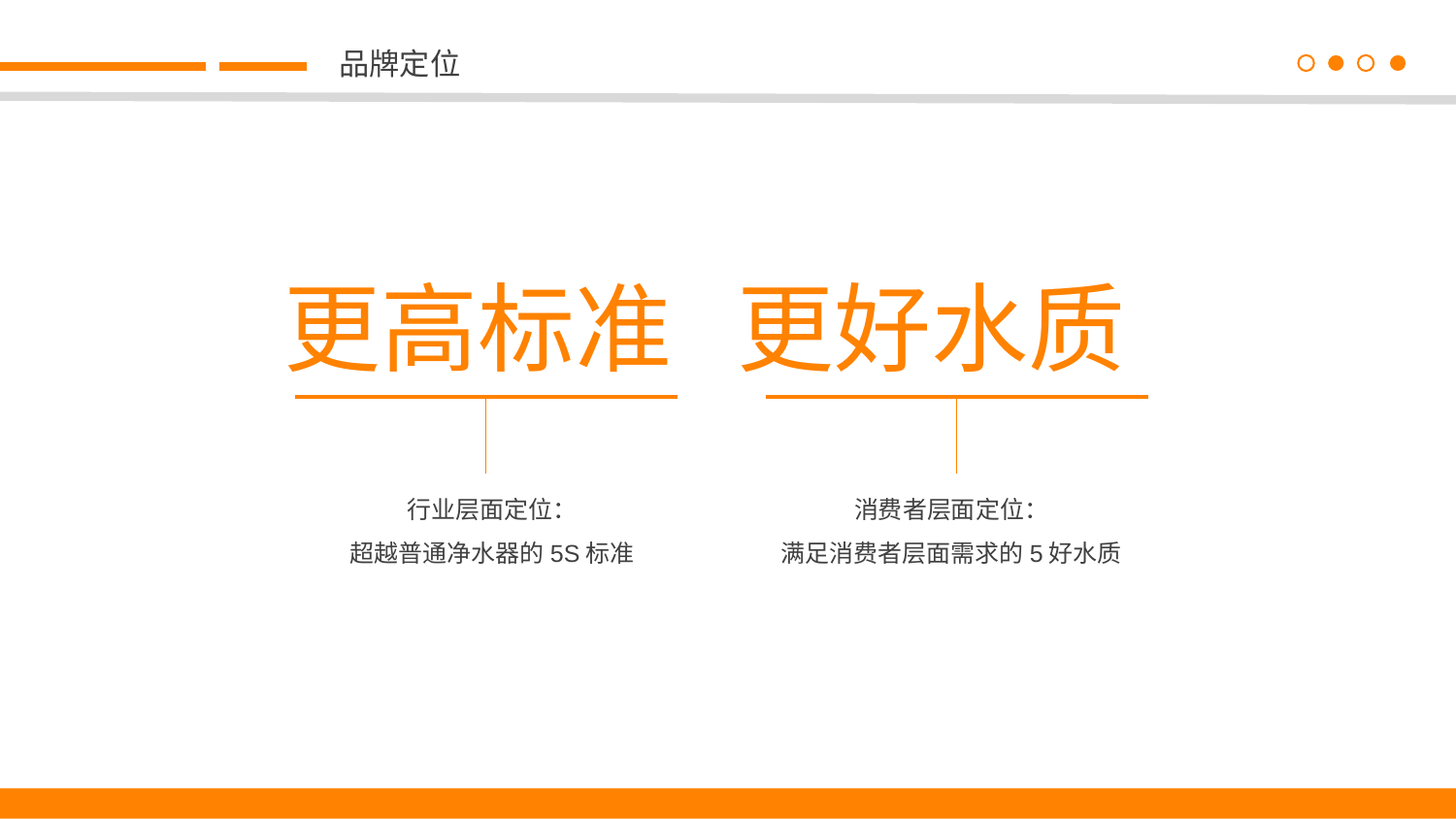

品牌定位
更高标准   更好水质
行业层面定位：
超越普通净水器的5S标准
消费者层面定位：
满足消费者层面需求的5好水质